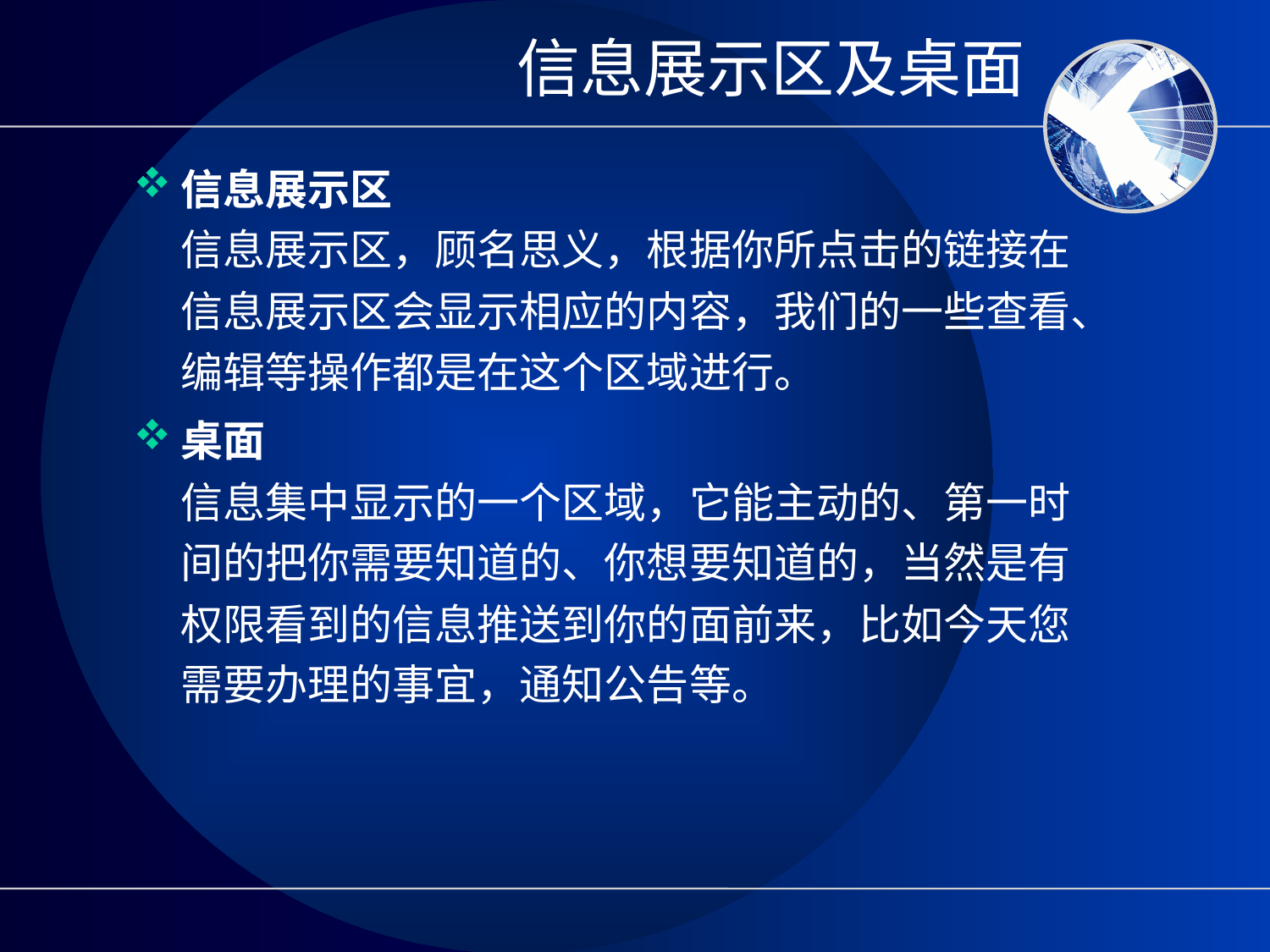

# 信息展示区及桌面
信息展示区
信息展示区，顾名思义，根据你所点击的链接在信息展示区会显示相应的内容，我们的一些查看、编辑等操作都是在这个区域进行。
桌面
信息集中显示的一个区域，它能主动的、第一时间的把你需要知道的、你想要知道的，当然是有权限看到的信息推送到你的面前来，比如今天您需要办理的事宜，通知公告等。